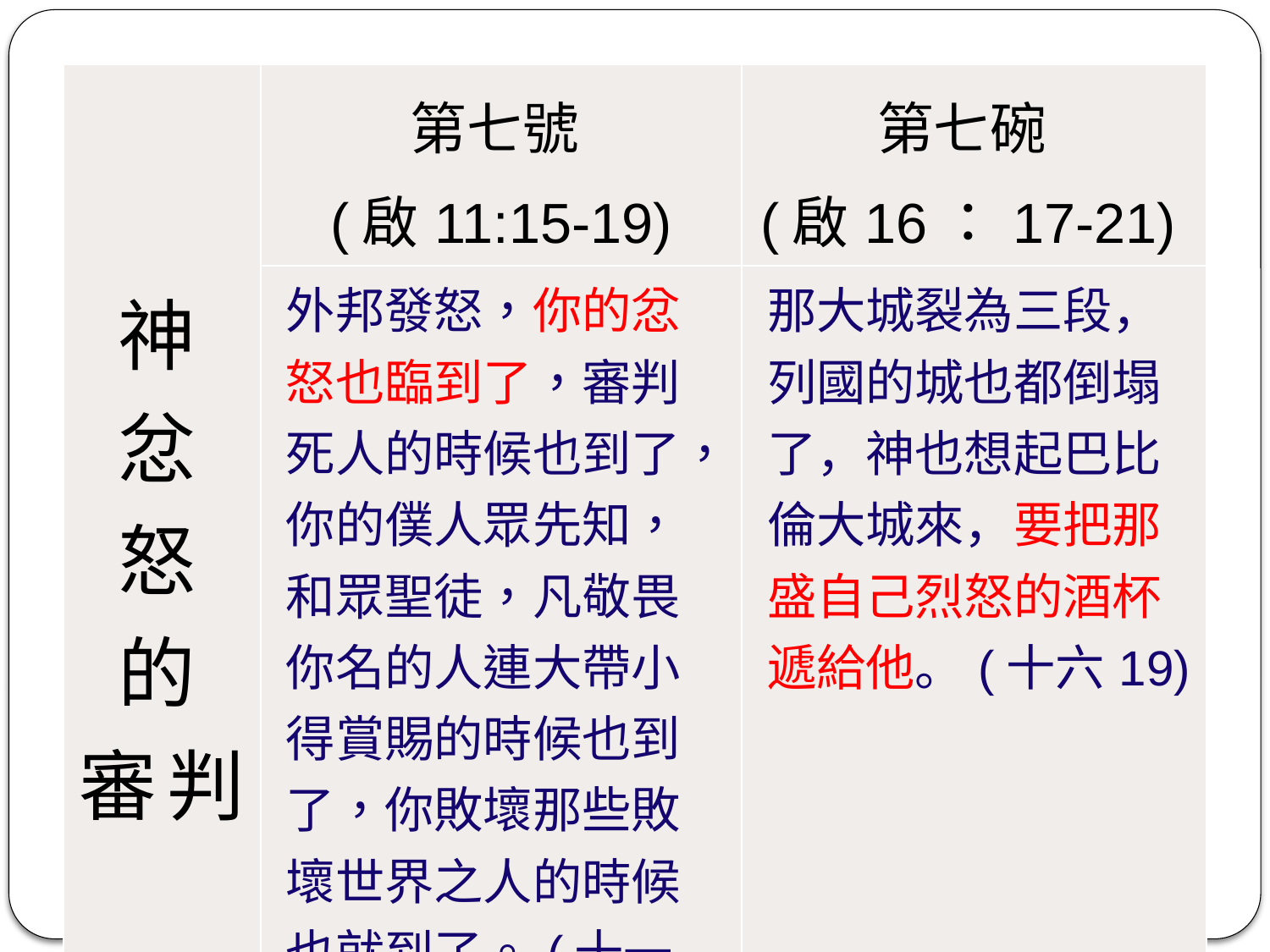

| 神忿怒的審判 | 第七號 (啟11:15-19) | 第七碗 (啟16：17-21) |
| --- | --- | --- |
| 神忿怒的審判 | 外邦發怒，你的忿怒也臨到了，審判死人的時候也到了，你的僕人眾先知，和眾聖徒，凡敬畏你名的人連大帶小得賞賜的時候也到了，你敗壞那些敗壞世界之人的時候也就到了。(十一18) | 那大城裂為三段，列國的城也都倒塌了，神也想起巴比倫大城來，要把那盛自己烈怒的酒杯遞給他。(十六19) |